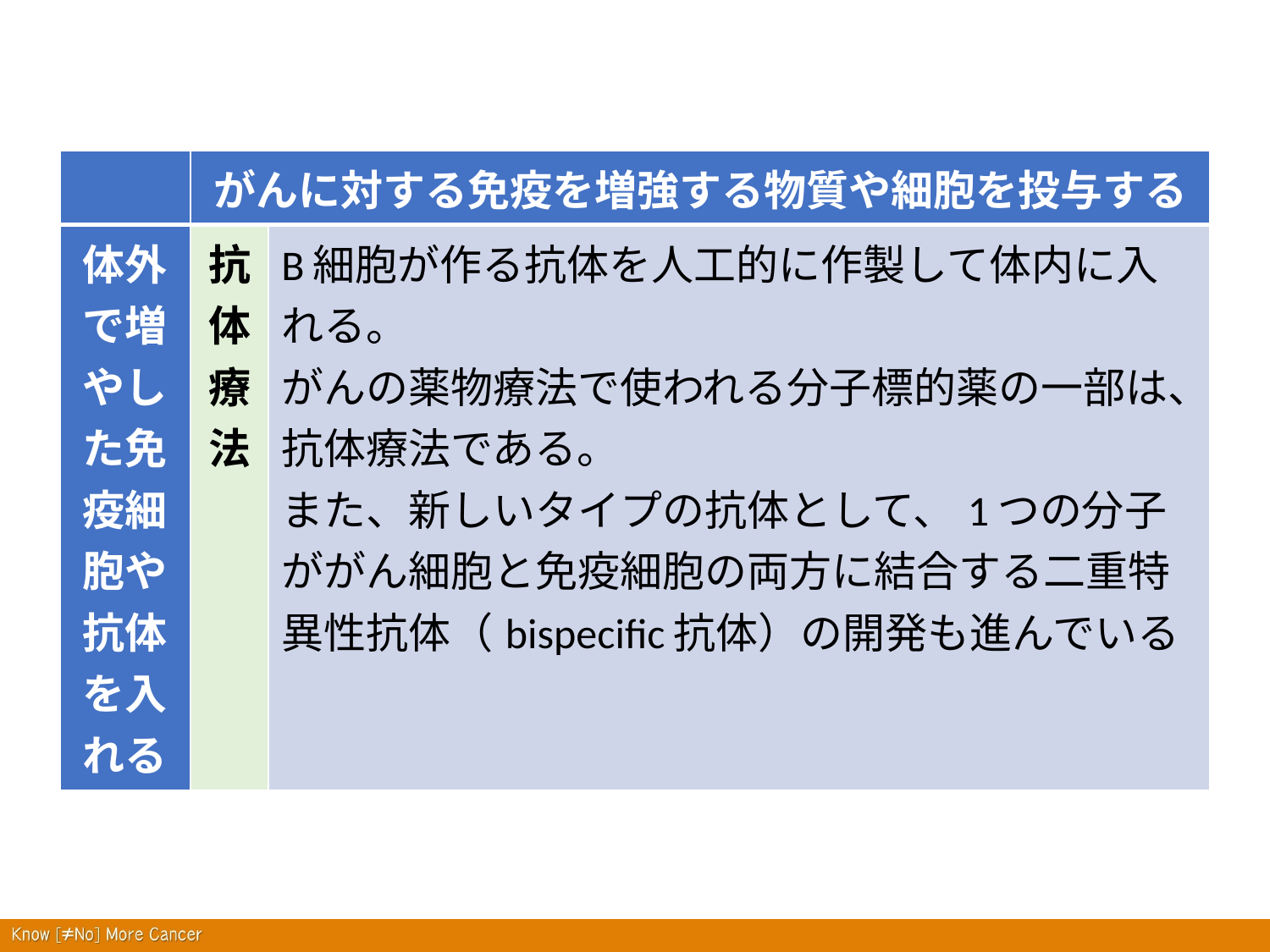

|  | がんに対する免疫を増強する物質や細胞を投与する |  |
| --- | --- | --- |
| 体外で増やした免疫細胞や抗体を入れる | 抗体療法 | B細胞が作る抗体を人工的に作製して体内に入れる。 がんの薬物療法で使われる分子標的薬の一部は、抗体療法である。 また、新しいタイプの抗体として、1つの分子ががん細胞と免疫細胞の両方に結合する二重特異性抗体（bispecific抗体）の開発も進んでいる |